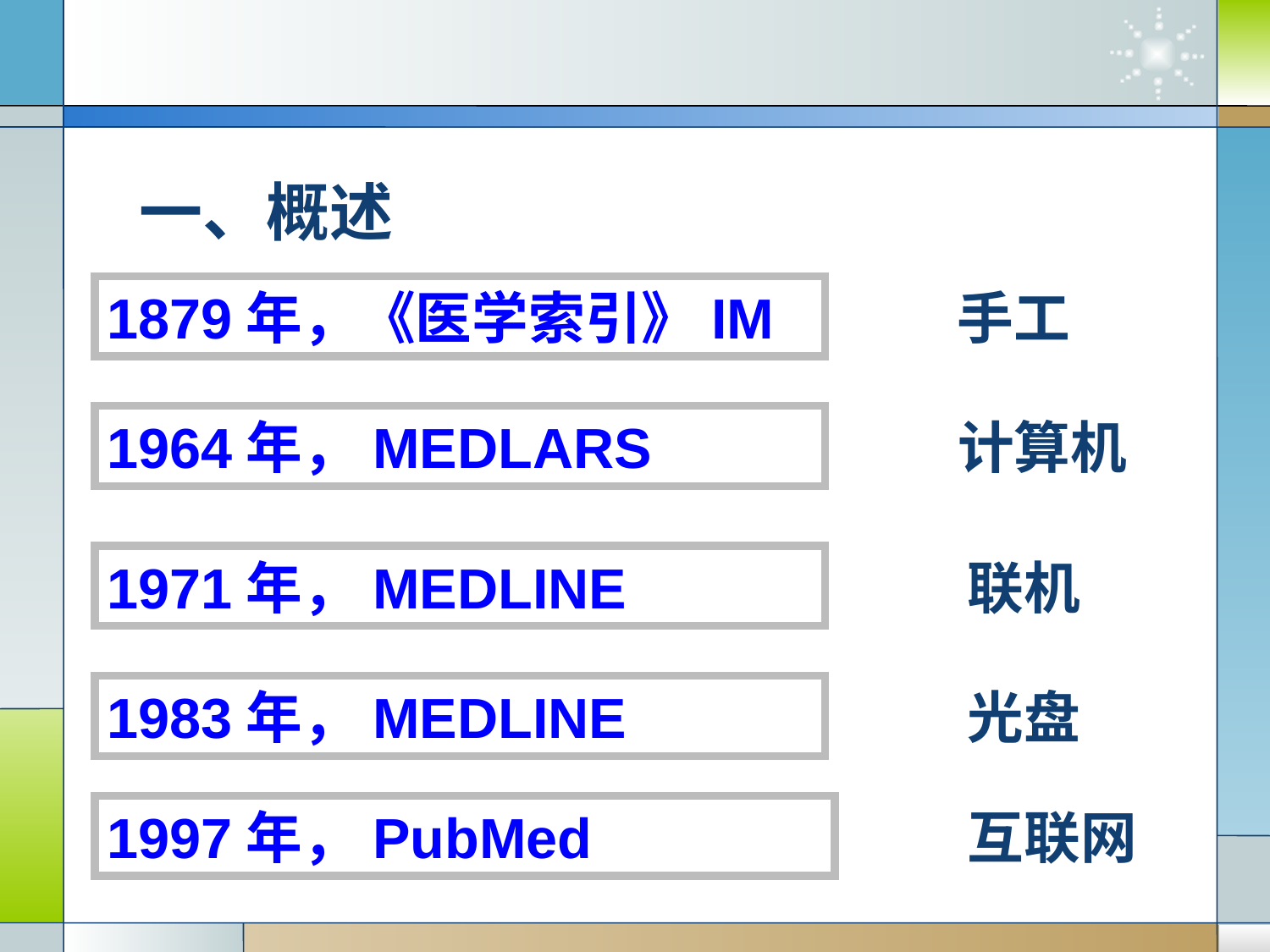

一、概述
1879年，《医学索引》IM
手工
1964年，MEDLARS
计算机
1971年，MEDLINE
联机
1983年，MEDLINE
光盘
1997年，PubMed
互联网